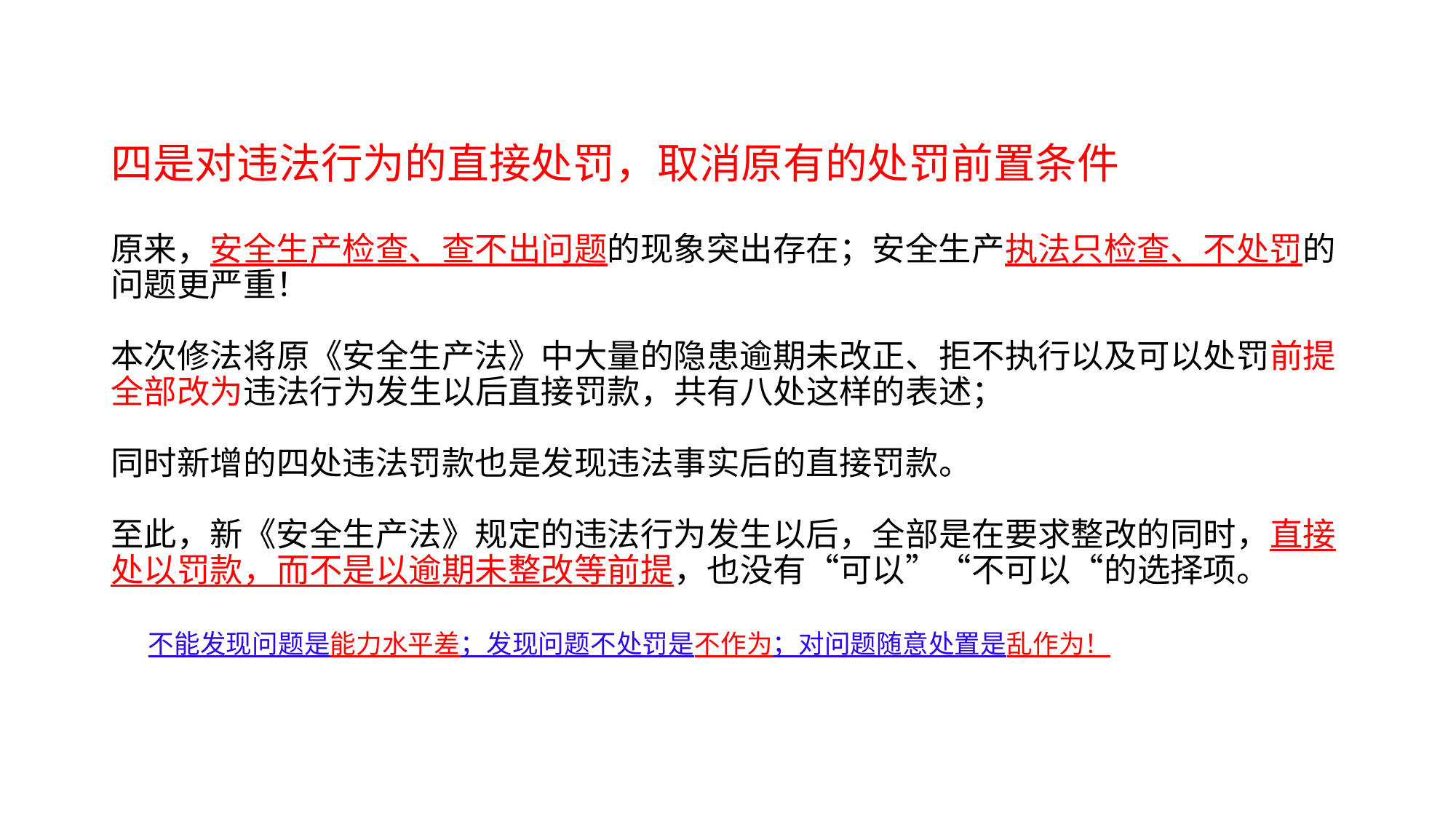

# 四是对违法行为的直接处罚，取消原有的处罚前置条件 原来，安全生产检查、查不出问题的现象突出存在；安全生产执法只检查、不处罚的问题更严重！ 本次修法将原《安全生产法》中大量的隐患逾期未改正、拒不执行以及可以处罚前提全部改为违法行为发生以后直接罚款，共有八处这样的表述； 同时新增的四处违法罚款也是发现违法事实后的直接罚款。 至此，新《安全生产法》规定的违法行为发生以后，全部是在要求整改的同时，直接处以罚款，而不是以逾期未整改等前提，也没有“可以”“不可以“的选择项。 不能发现问题是能力水平差；发现问题不处罚是不作为；对问题随意处置是乱作为！
146